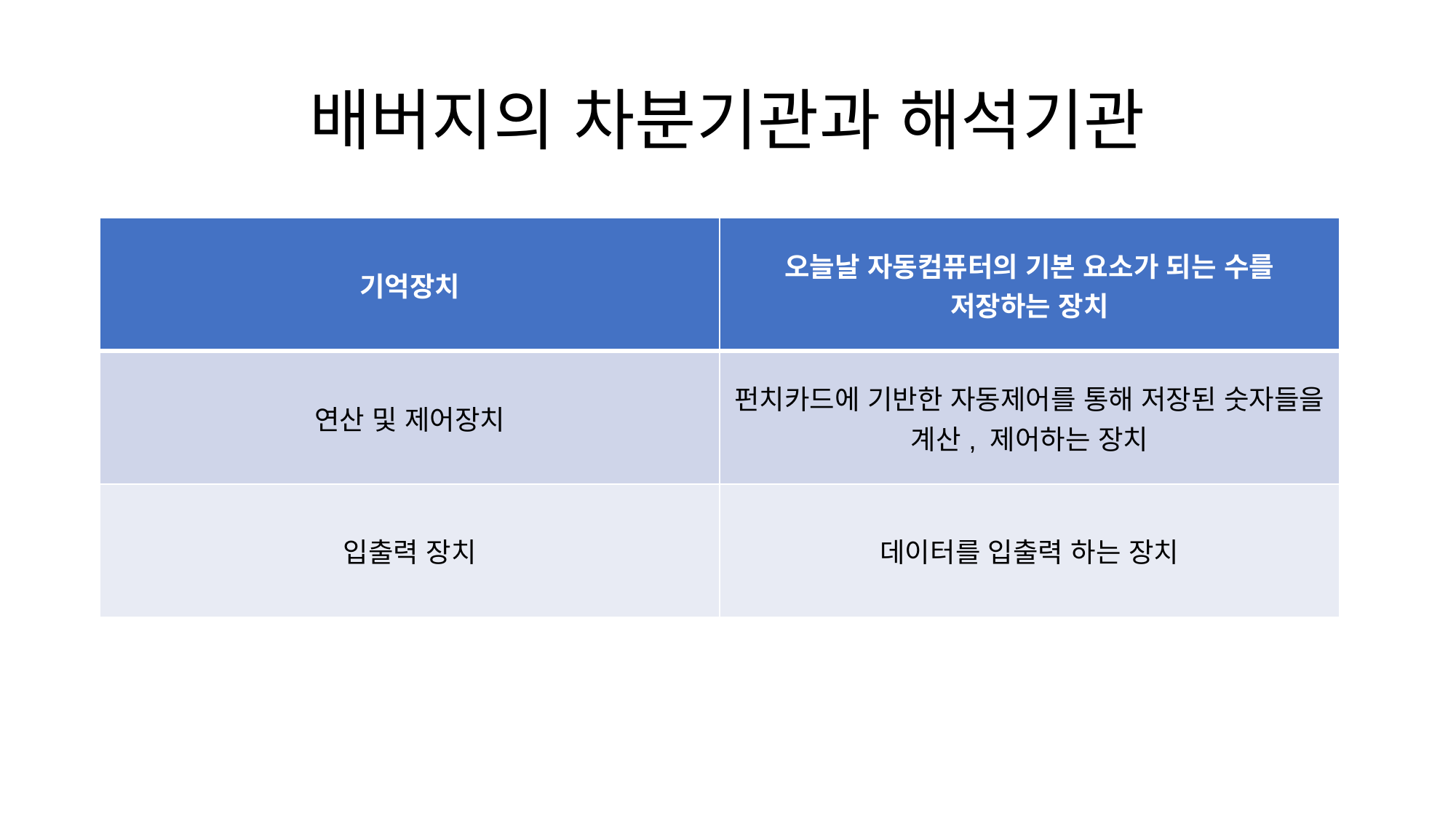

# 배버지의 차분기관과 해석기관
| 기억장치 | 오늘날 자동컴퓨터의 기본 요소가 되는 수를 저장하는 장치 |
| --- | --- |
| 연산 및 제어장치 | 펀치카드에 기반한 자동제어를 통해 저장된 숫자들을 계산, 제어하는 장치 |
| 입출력 장치 | 데이터를 입출력 하는 장치 |